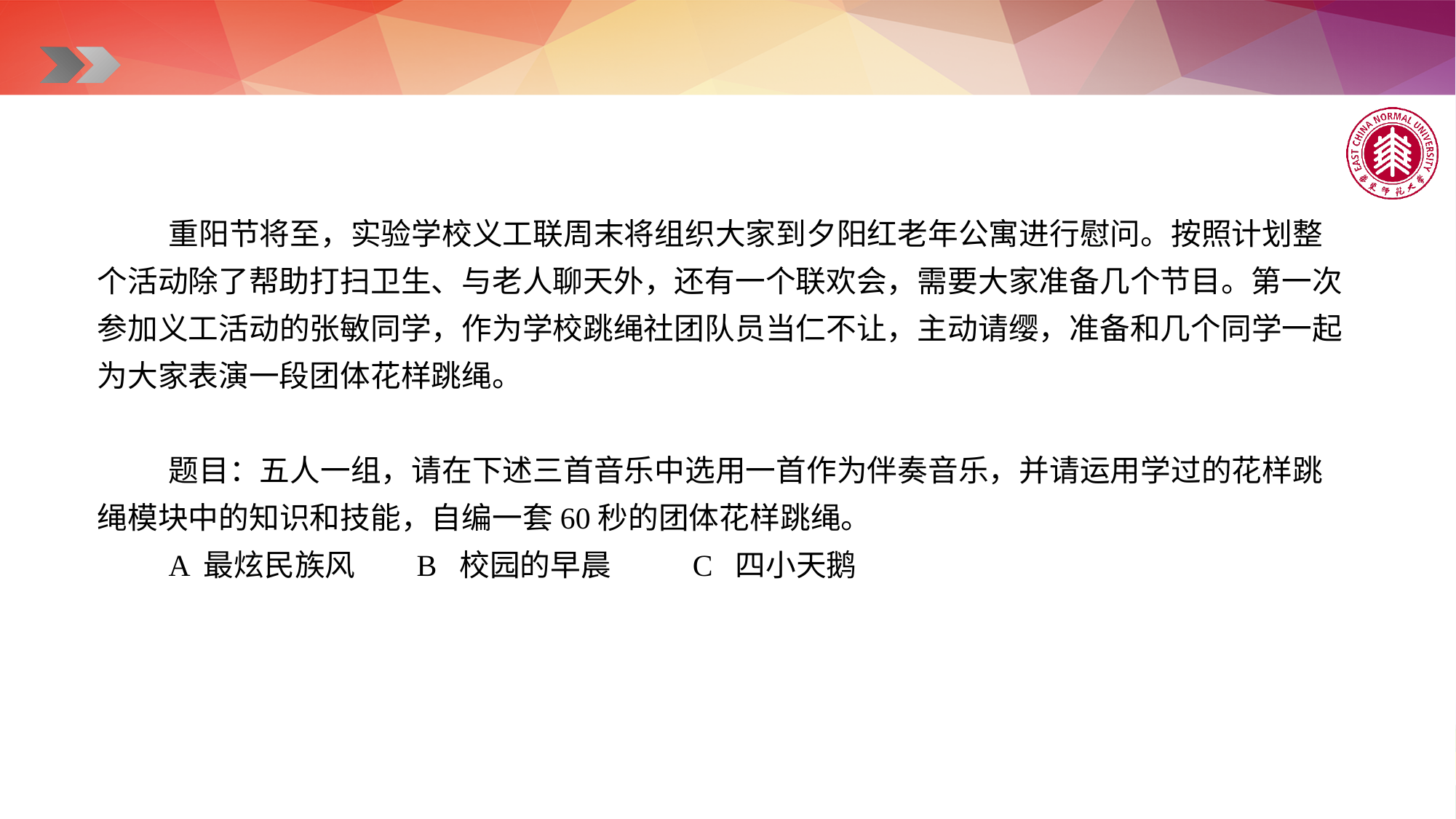

重阳节将至，实验学校义工联周末将组织大家到夕阳红老年公寓进行慰问。按照计划整个活动除了帮助打扫卫生、与老人聊天外，还有一个联欢会，需要大家准备几个节目。第一次参加义工活动的张敏同学，作为学校跳绳社团队员当仁不让，主动请缨，准备和几个同学一起为大家表演一段团体花样跳绳。

题目：五人一组，请在下述三首音乐中选用一首作为伴奏音乐，并请运用学过的花样跳绳模块中的知识和技能，自编一套60秒的团体花样跳绳。
A 最炫民族风        B  校园的早晨           C  四小天鹅